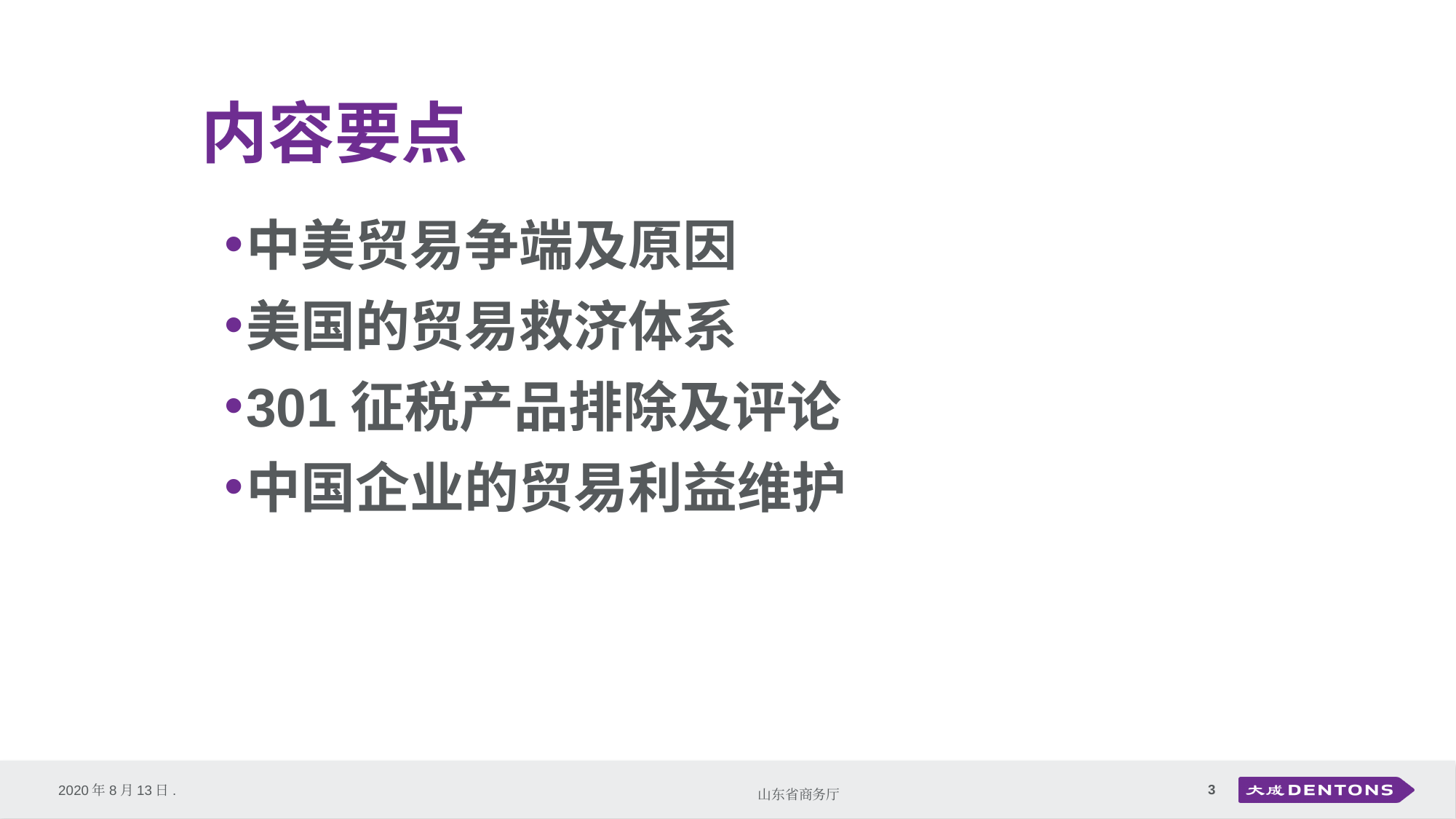

# 内容要点
中美贸易争端及原因
美国的贸易救济体系
301征税产品排除及评论
中国企业的贸易利益维护
山东省商务厅
3
2020年8月13日.